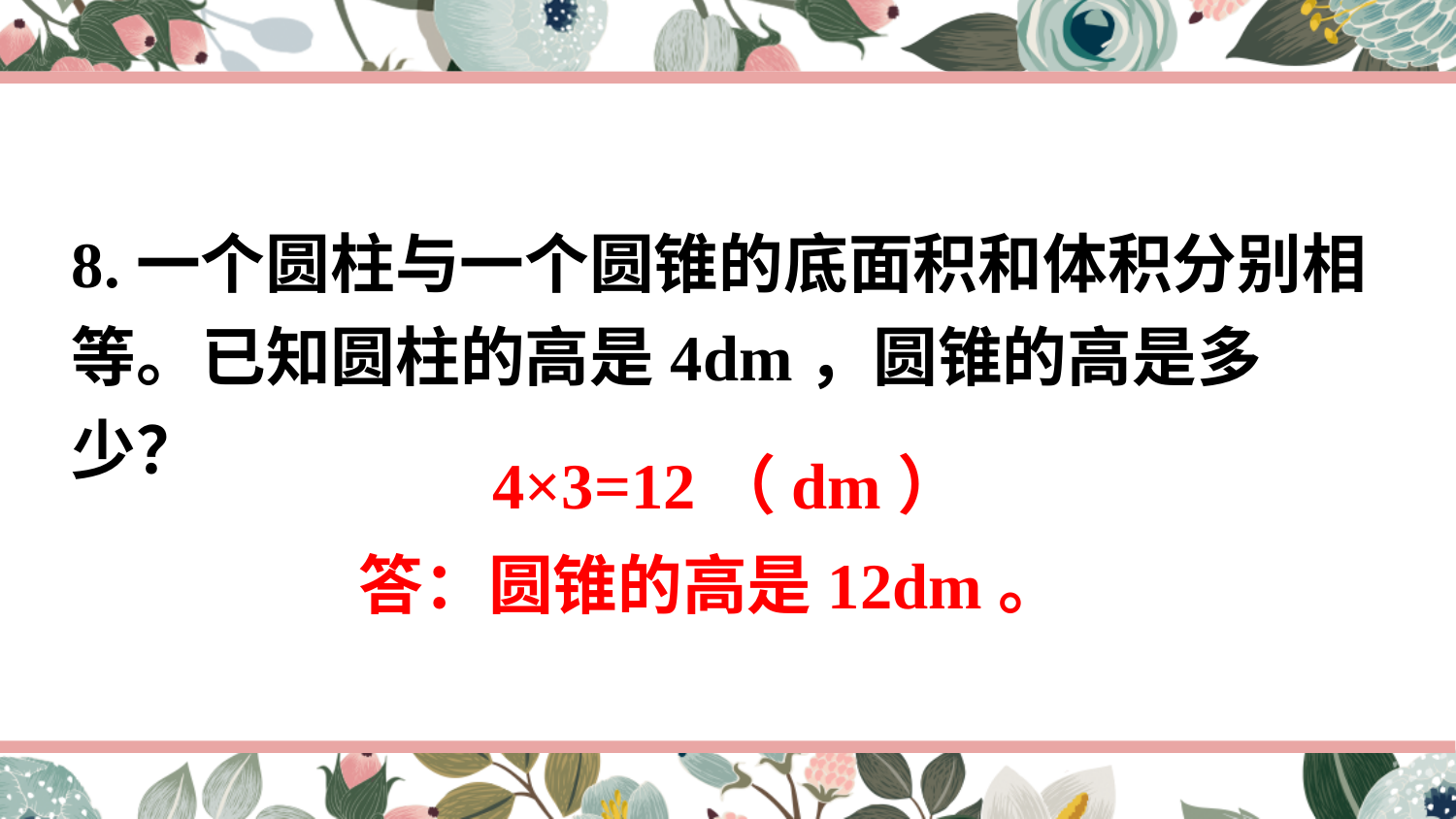

8.一个圆柱与一个圆锥的底面积和体积分别相等。已知圆柱的高是4dm，圆锥的高是多少？
4×3=12（dm）
答：圆锥的高是12dm。